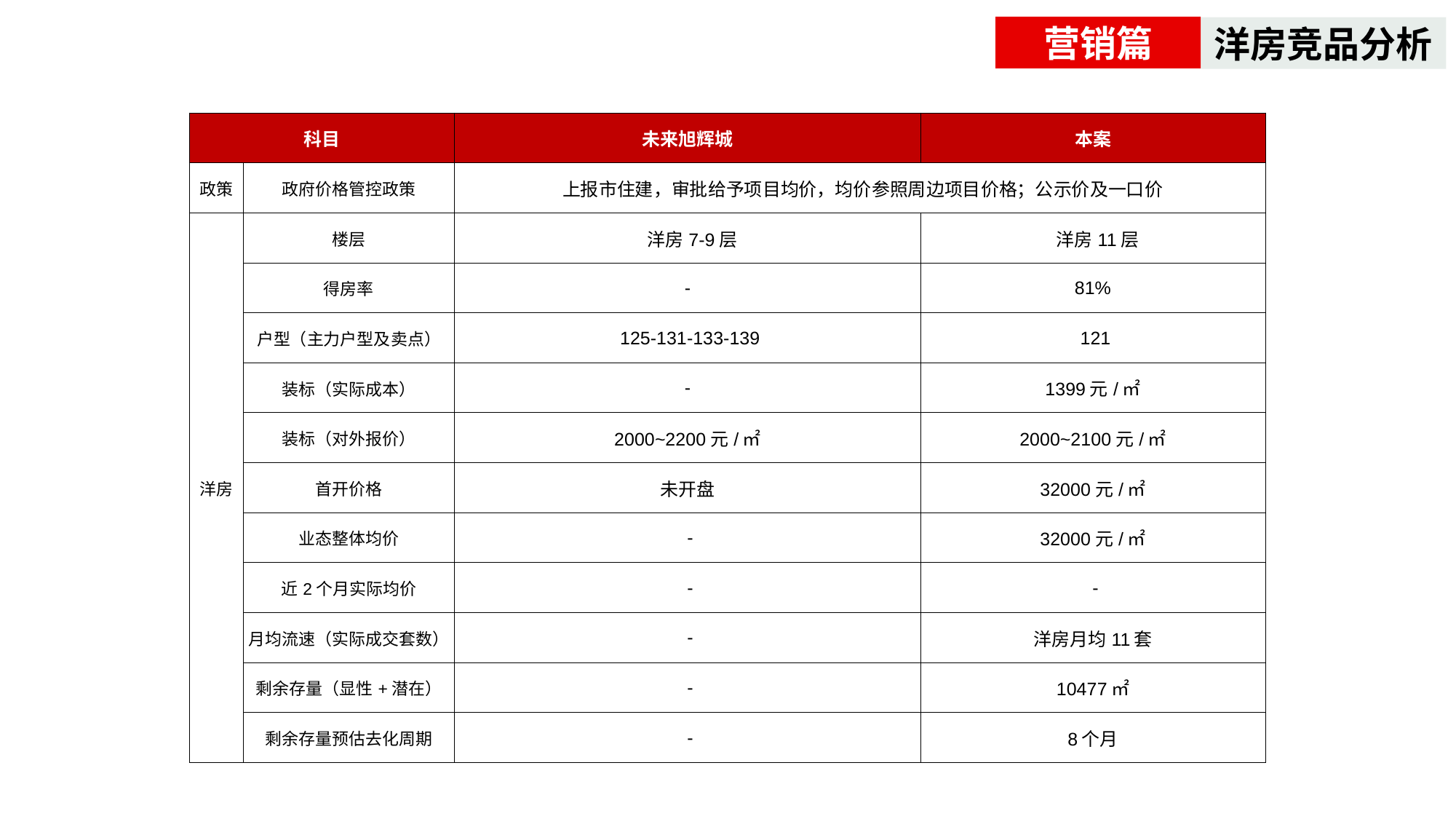

营销篇
洋房竞品分析
| 科目 |  | 未来旭辉城 | 本案 |
| --- | --- | --- | --- |
| 政策 | 政府价格管控政策 | 上报市住建，审批给予项目均价，均价参照周边项目价格；公示价及一口价 |  |
| 洋房 | 楼层 | 洋房7-9层 | 洋房11层 |
|  | 得房率 | - | 81% |
|  | 户型（主力户型及卖点） | 125-131-133-139 | 121 |
|  | 装标（实际成本） | - | 1399元/㎡ |
|  | 装标（对外报价） | 2000~2200元/㎡ | 2000~2100元/㎡ |
|  | 首开价格 | 未开盘 | 32000元/㎡ |
|  | 业态整体均价 | - | 32000元/㎡ |
|  | 近2个月实际均价 | - | - |
|  | 月均流速（实际成交套数） | - | 洋房月均11套 |
|  | 剩余存量（显性+潜在） | - | 10477㎡ |
|  | 剩余存量预估去化周期 | - | 8个月 |